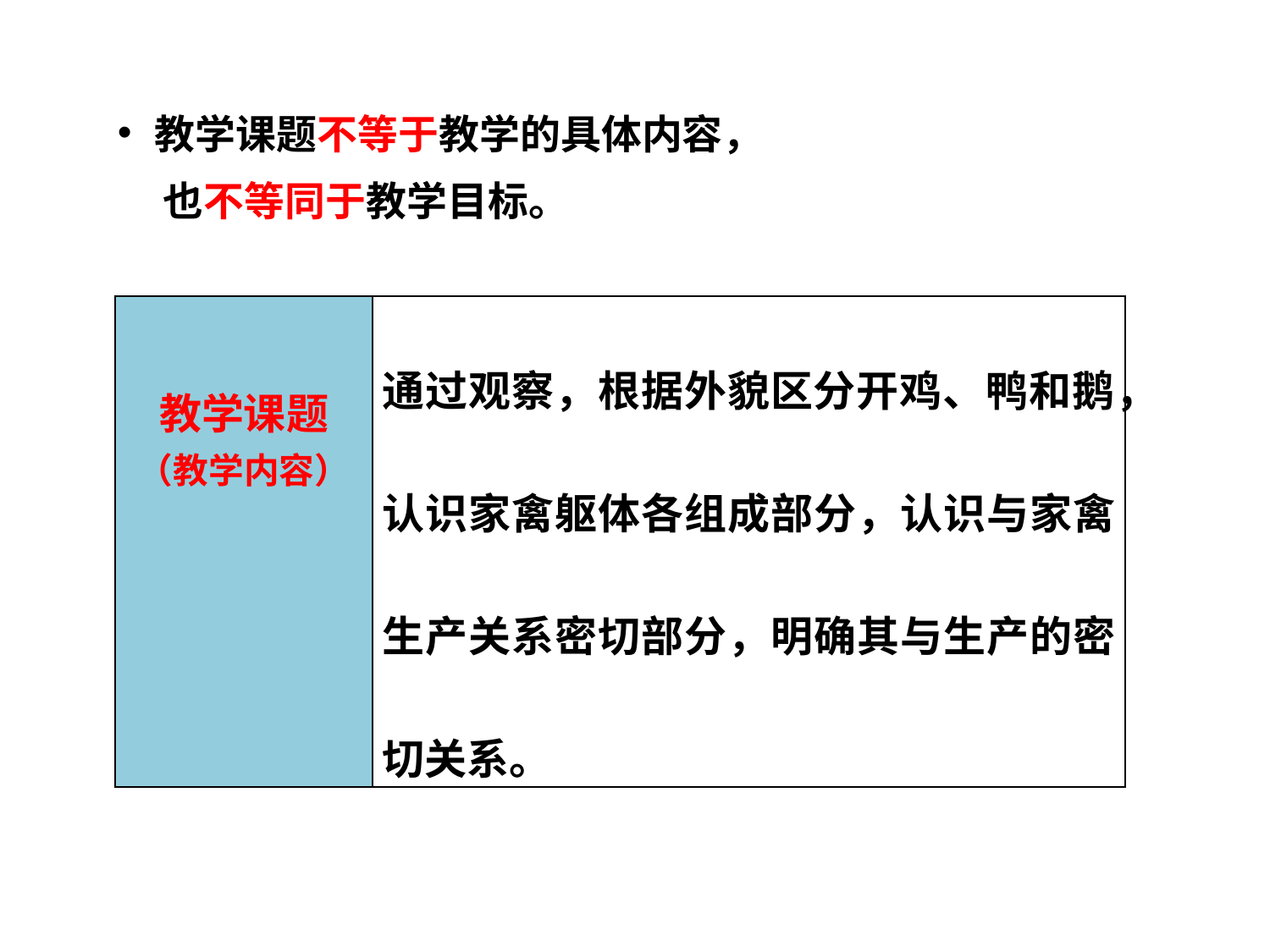

教学课题不等于教学的具体内容，
    也不等同于教学目标。
| 教学课题 （教学内容） | 通过观察，根据外貌区分开鸡、鸭和鹅，认识家禽躯体各组成部分，认识与家禽生产关系密切部分，明确其与生产的密切关系。 |
| --- | --- |